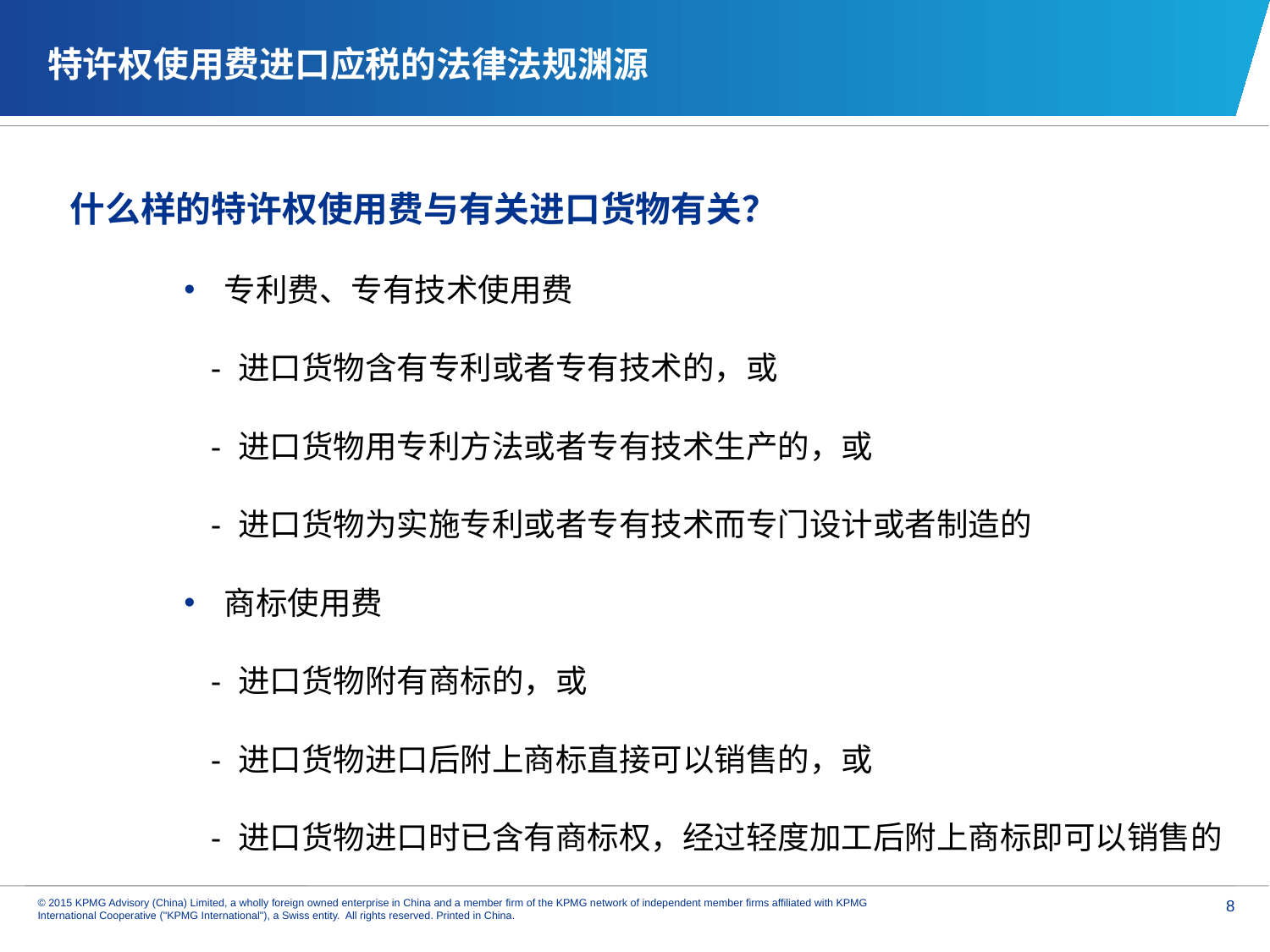

特许权使用费进口应税的法律法规渊源
什么样的特许权使用费与有关进口货物有关？
   专利费、专有技术使用费
- 进口货物含有专利或者专有技术的，或
- 进口货物用专利方法或者专有技术生产的，或
- 进口货物为实施专利或者专有技术而专门设计或者制造的
   商标使用费
- 进口货物附有商标的，或
- 进口货物进口后附上商标直接可以销售的，或
- 进口货物进口时已含有商标权，经过轻度加工后附上商标即可以销售的